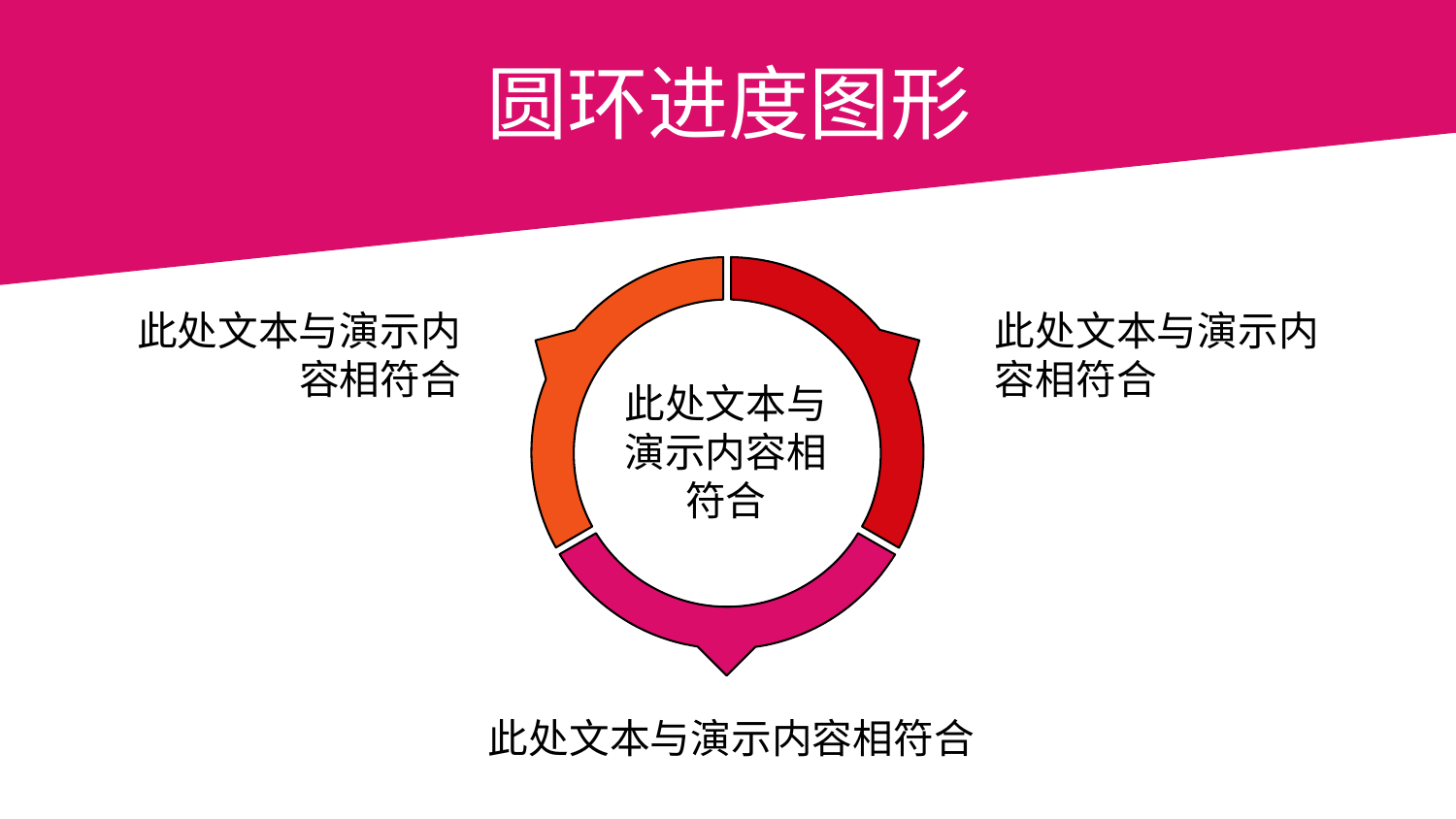

# 圆环进度图形
此处文本与演示内容相符合
此处文本与演示内容相符合
此处文本与演示内容相符合
此处文本与演示内容相符合